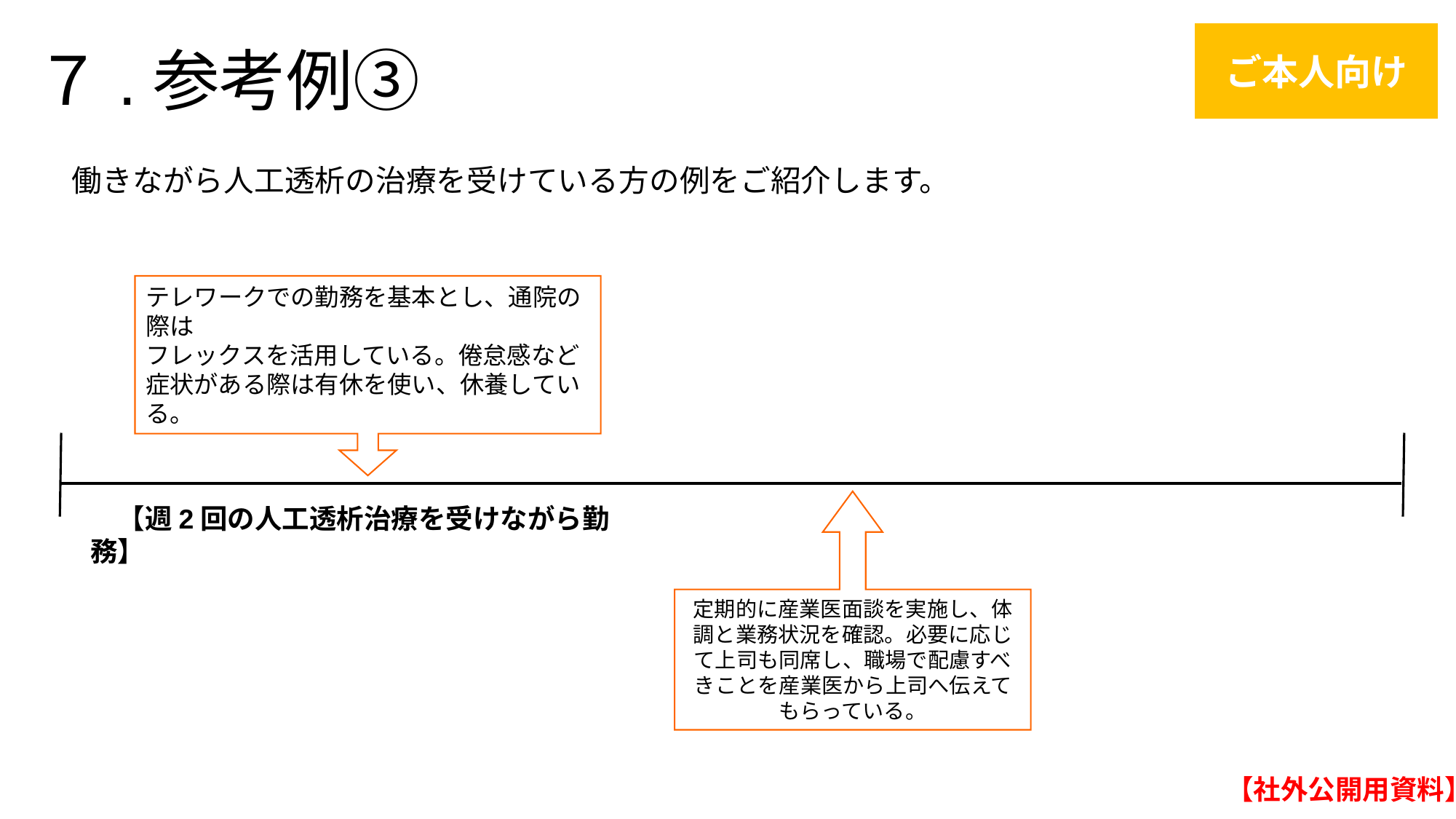

# ７.参考例➂
ご本人向け
働きながら人工透析の治療を受けている方の例をご紹介します。
テレワークでの勤務を基本とし、通院の際は
フレックスを活用している。倦怠感など症状がある際は有休を使い、休養している。
定期的に産業医面談を実施し、体調と業務状況を確認。必要に応じて上司も同席し、職場で配慮すべきことを産業医から上司へ伝えてもらっている。
　【週2回の人工透析治療を受けながら勤務】
【社外公開用資料】